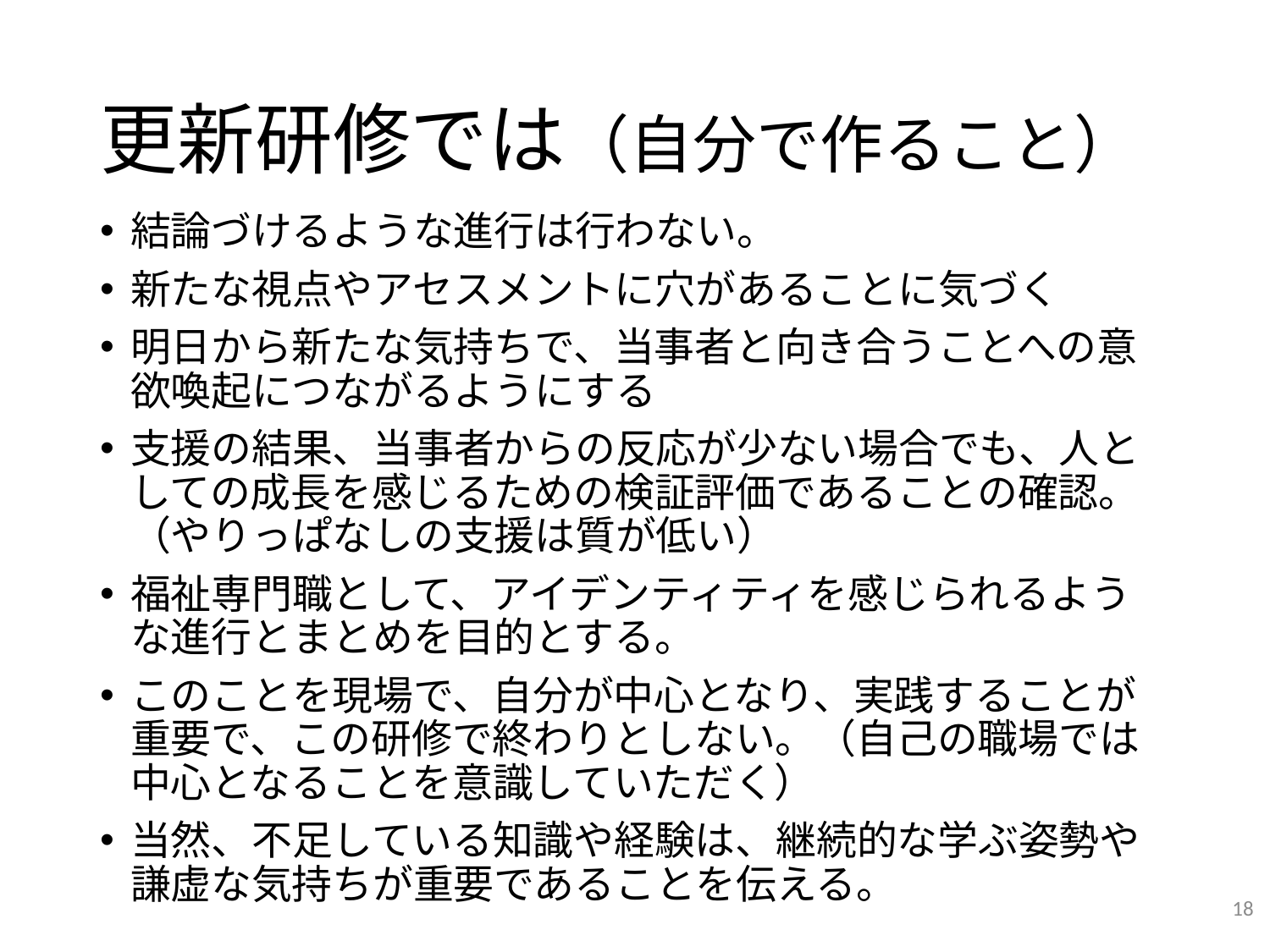

# 更新研修では（自分で作ること）
結論づけるような進行は行わない。
新たな視点やアセスメントに穴があることに気づく
明日から新たな気持ちで、当事者と向き合うことへの意欲喚起につながるようにする
支援の結果、当事者からの反応が少ない場合でも、人としての成長を感じるための検証評価であることの確認。（やりっぱなしの支援は質が低い）
福祉専門職として、アイデンティティを感じられるような進行とまとめを目的とする。
このことを現場で、自分が中心となり、実践することが重要で、この研修で終わりとしない。（自己の職場では中心となることを意識していただく）
当然、不足している知識や経験は、継続的な学ぶ姿勢や謙虚な気持ちが重要であることを伝える。

18